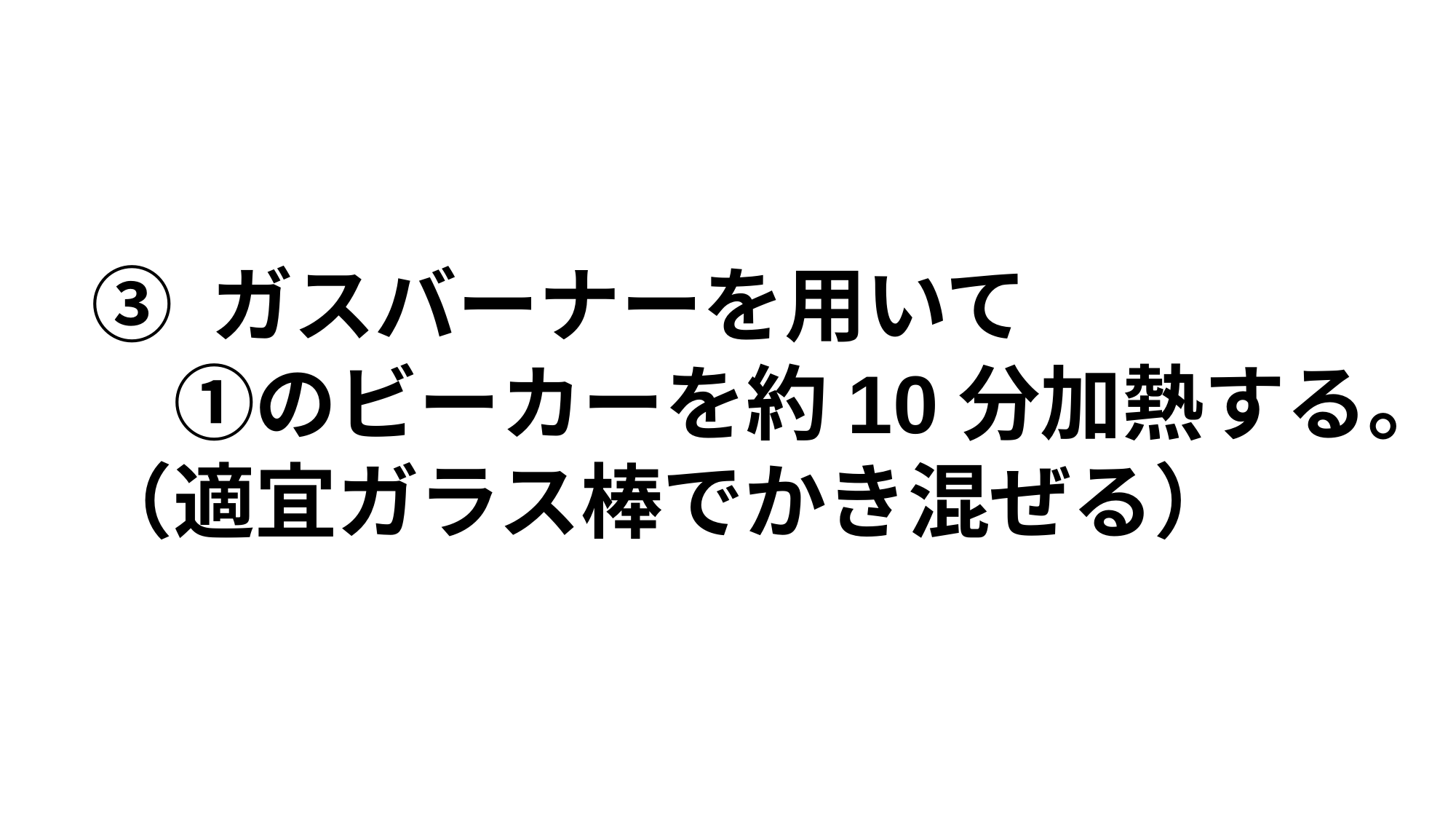

③ ガスバーナーを用いて
　①のビーカーを約10分加熱する。（適宜ガラス棒でかき混ぜる）